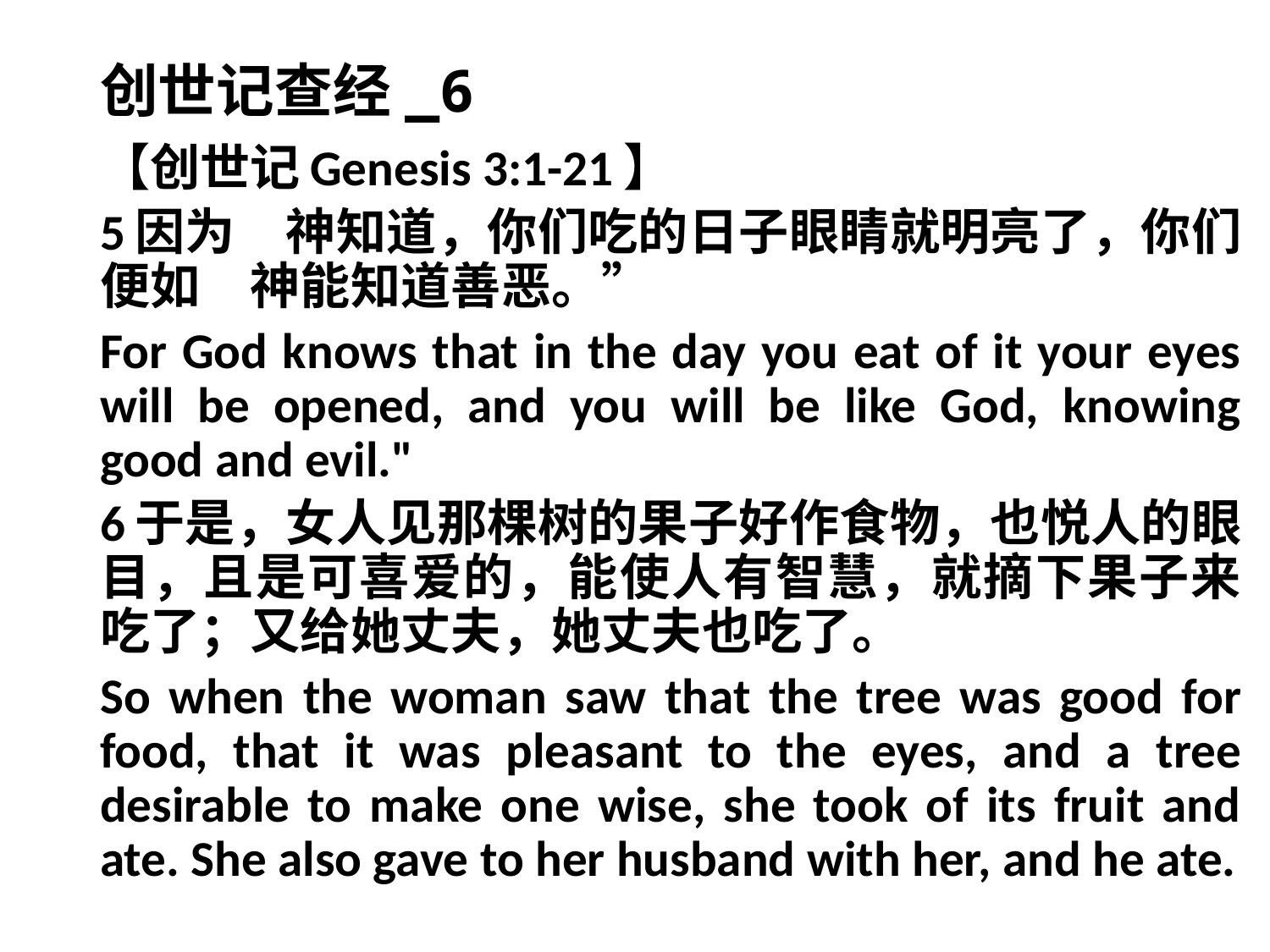

# 创世记查经_6
【创世记Genesis 3:1-21】
5因为　神知道，你们吃的日子眼睛就明亮了，你们便如　神能知道善恶。”
For God knows that in the day you eat of it your eyes will be opened, and you will be like God, knowing good and evil."
6于是，女人见那棵树的果子好作食物，也悦人的眼目，且是可喜爱的，能使人有智慧，就摘下果子来吃了；又给她丈夫，她丈夫也吃了。
So when the woman saw that the tree was good for food, that it was pleasant to the eyes, and a tree desirable to make one wise, she took of its fruit and ate. She also gave to her husband with her, and he ate.